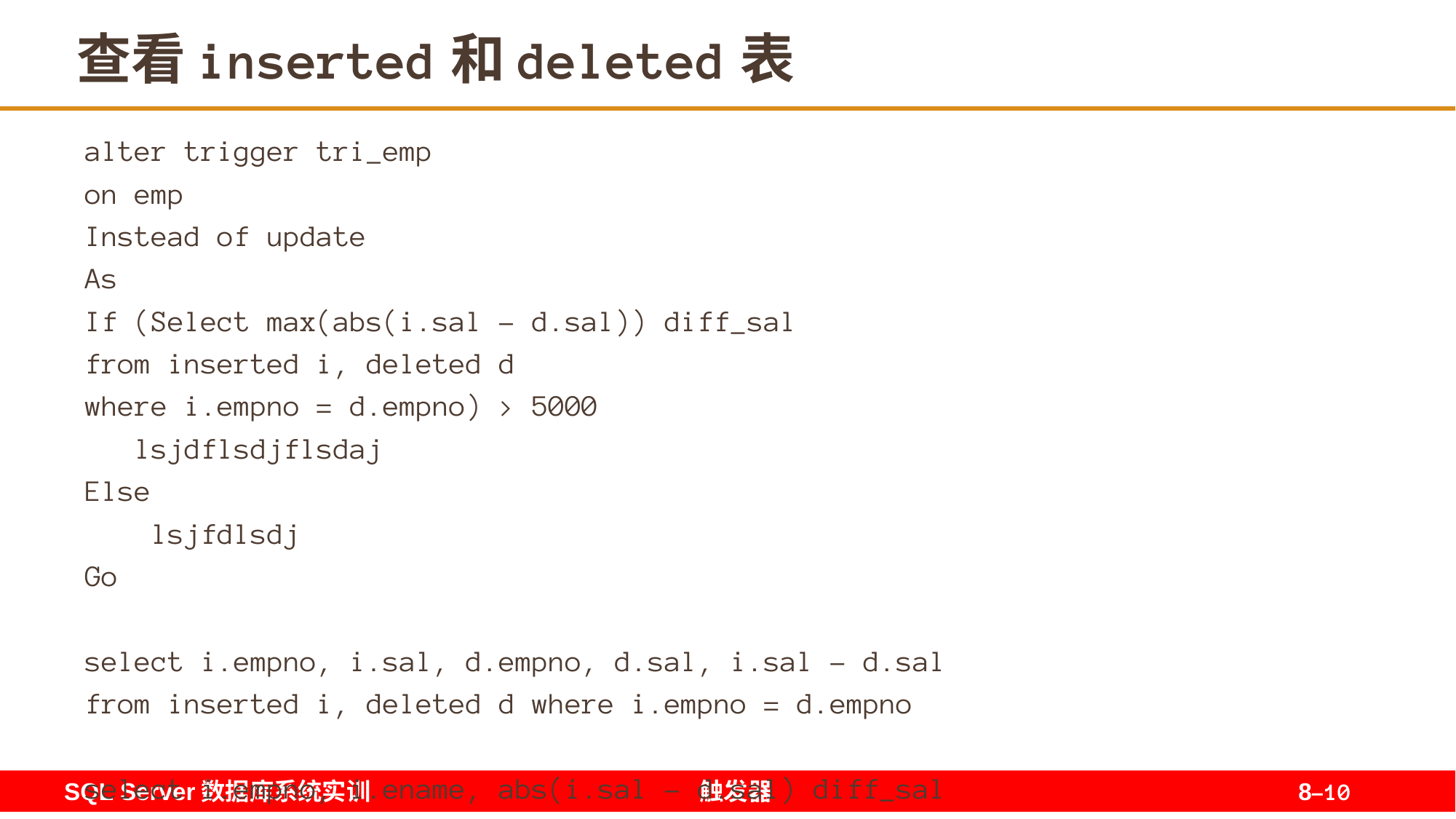

10
# 查看inserted和deleted表
alter trigger tri_emp
on emp
Instead of update
As
If (Select max(abs(i.sal - d.sal)) diff_sal
from inserted i, deleted d
where i.empno = d.empno) > 5000
   lsjdflsdjflsdaj
Else
    lsjfdlsdj
Go

select i.empno, i.sal, d.empno, d.sal, i.sal - d.sal
from inserted i, deleted d where i.empno = d.empno

select i.empno, i.ename, abs(i.sal - d.sal) diff_sal
from inserted i, deleted d
where i.empno = d.empno